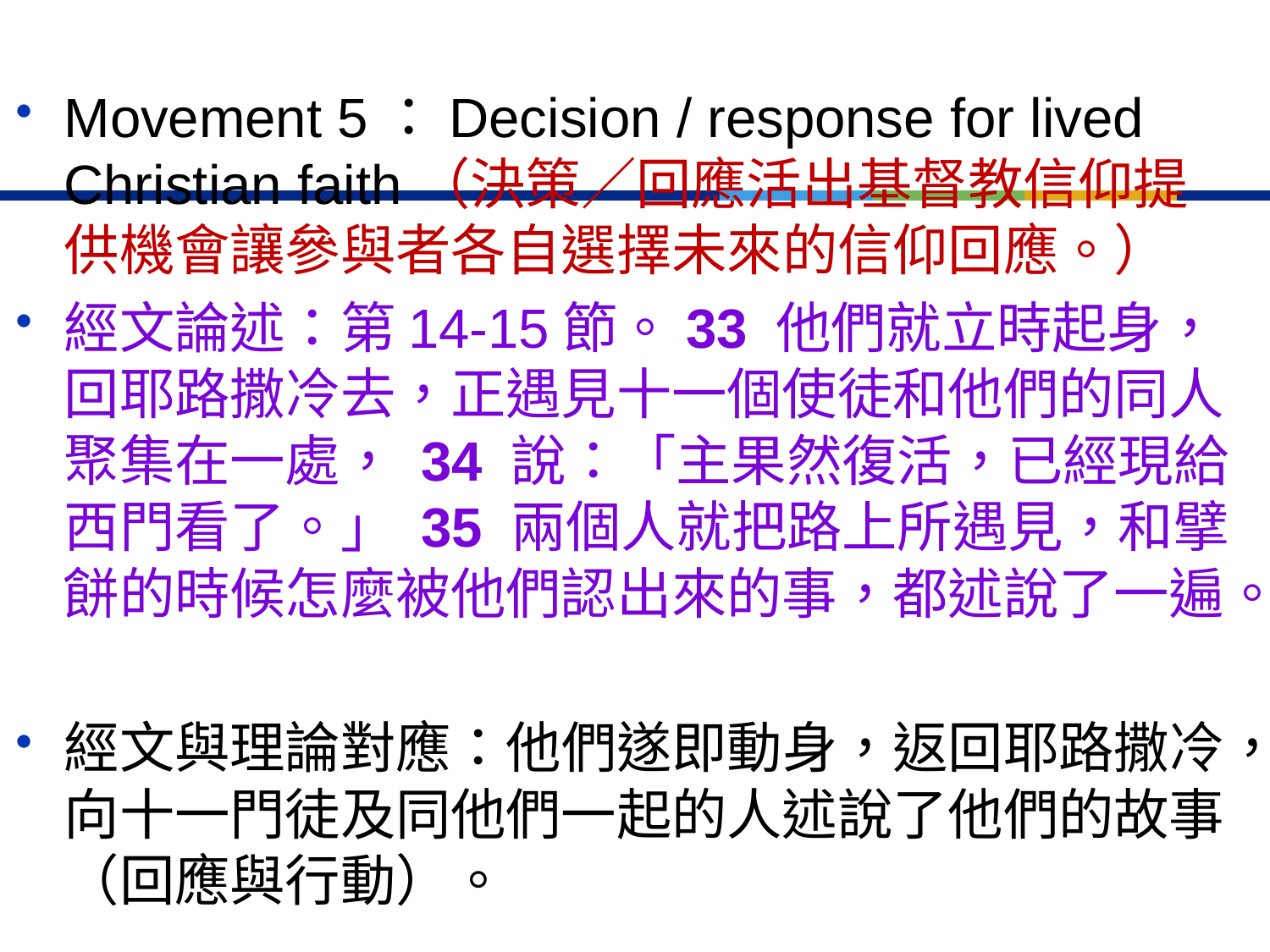

Movement 5：Decision / response for lived Christian faith（決策／回應活出基督教信仰提供機會讓參與者各自選擇未來的信仰回應。）
經文論述：第14-15節。33 他們就立時起身，回耶路撒冷去，正遇見十一個使徒和他們的同人聚集在一處， 34 說：「主果然復活，已經現給西門看了。」 35 兩個人就把路上所遇見，和擘餅的時候怎麼被他們認出來的事，都述說了一遍。

經文與理論對應：他們遂即動身，返回耶路撒冷，向十一門徒及同他們一起的人述說了他們的故事（回應與行動）。